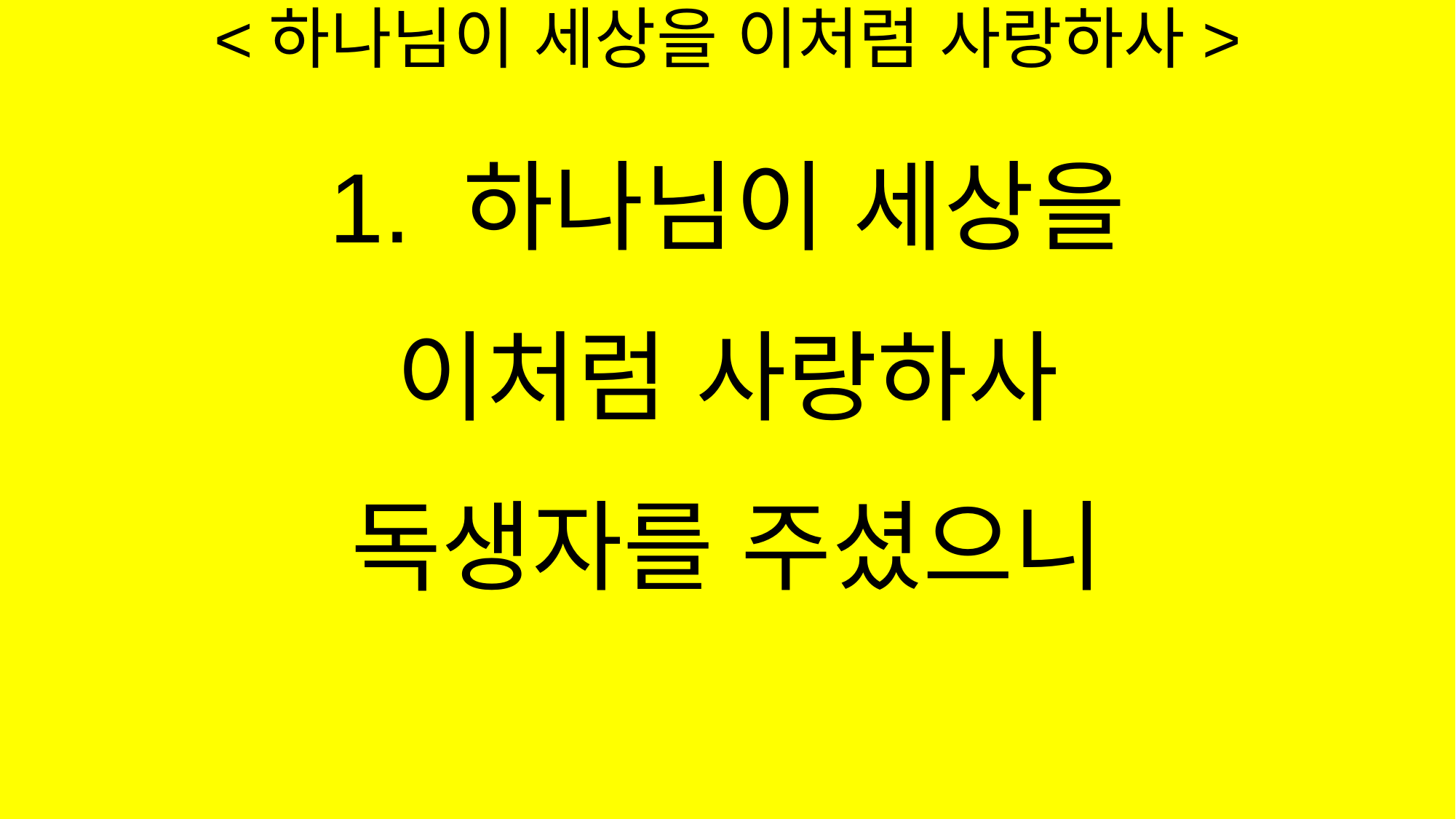

# <하나님이 세상을 이처럼 사랑하사>
1. 하나님이 세상을

이처럼 사랑하사

독생자를 주셨으니